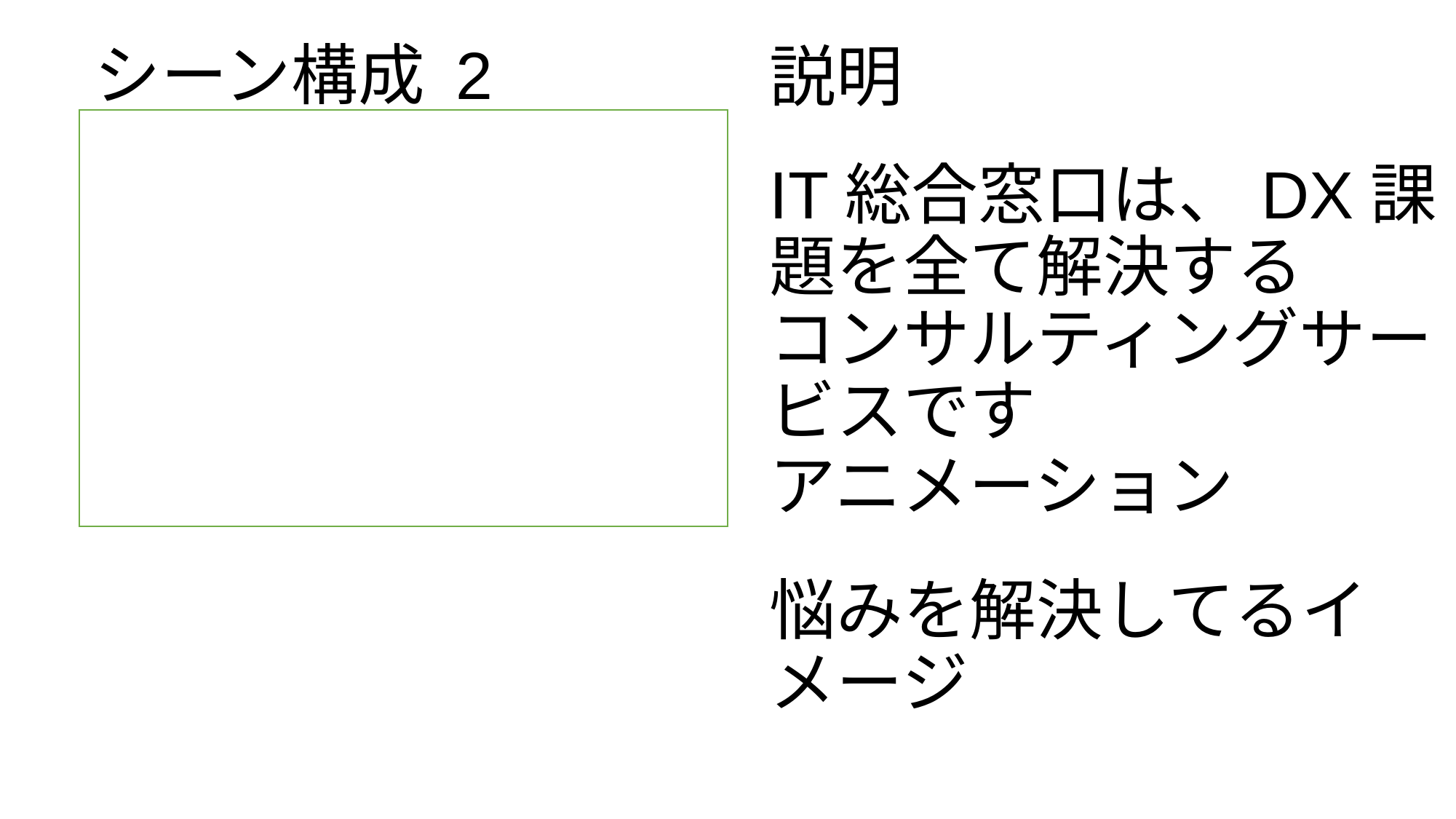

説明
# シーン構成 2

IT総合窓口は、DX課題を全て解決する
コンサルティングサービスです

アニメーション
悩みを解決してるイメージ